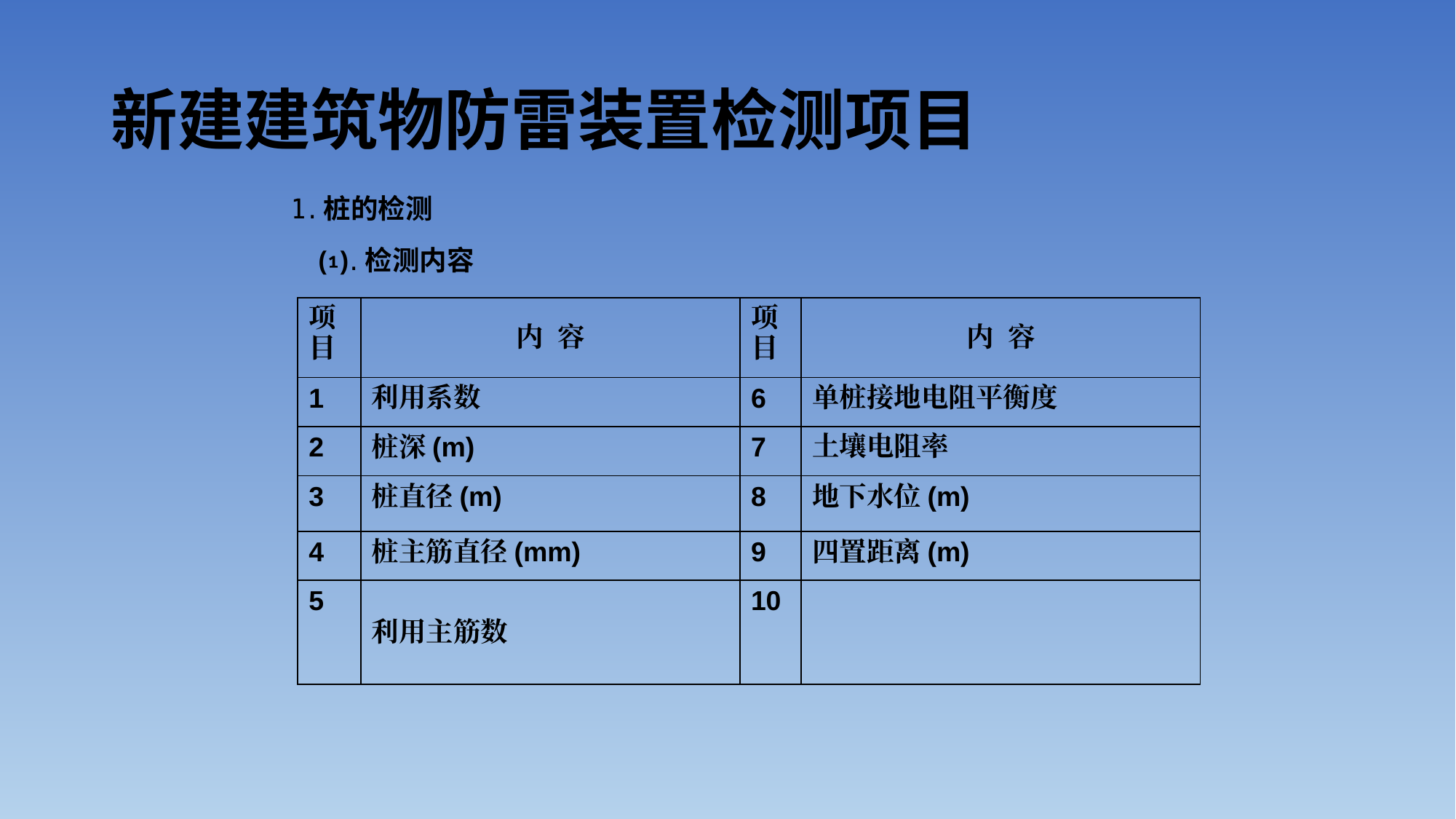

# 新建建筑物防雷装置检测项目

1.桩的检测
⑴.检测内容
| 项 目 | 内 容 | 项 目 | 内 容 |
| --- | --- | --- | --- |
| 1 | 利用系数 | 6 | 单桩接地电阻平衡度 |
| 2 | 桩深(m) | 7 | 土壤电阻率 |
| 3 | 桩直径(m) | 8 | 地下水位(m) |
| 4 | 桩主筋直径(mm) | 9 | 四置距离(m) |
| 5 | 利用主筋数 | 10 |  |